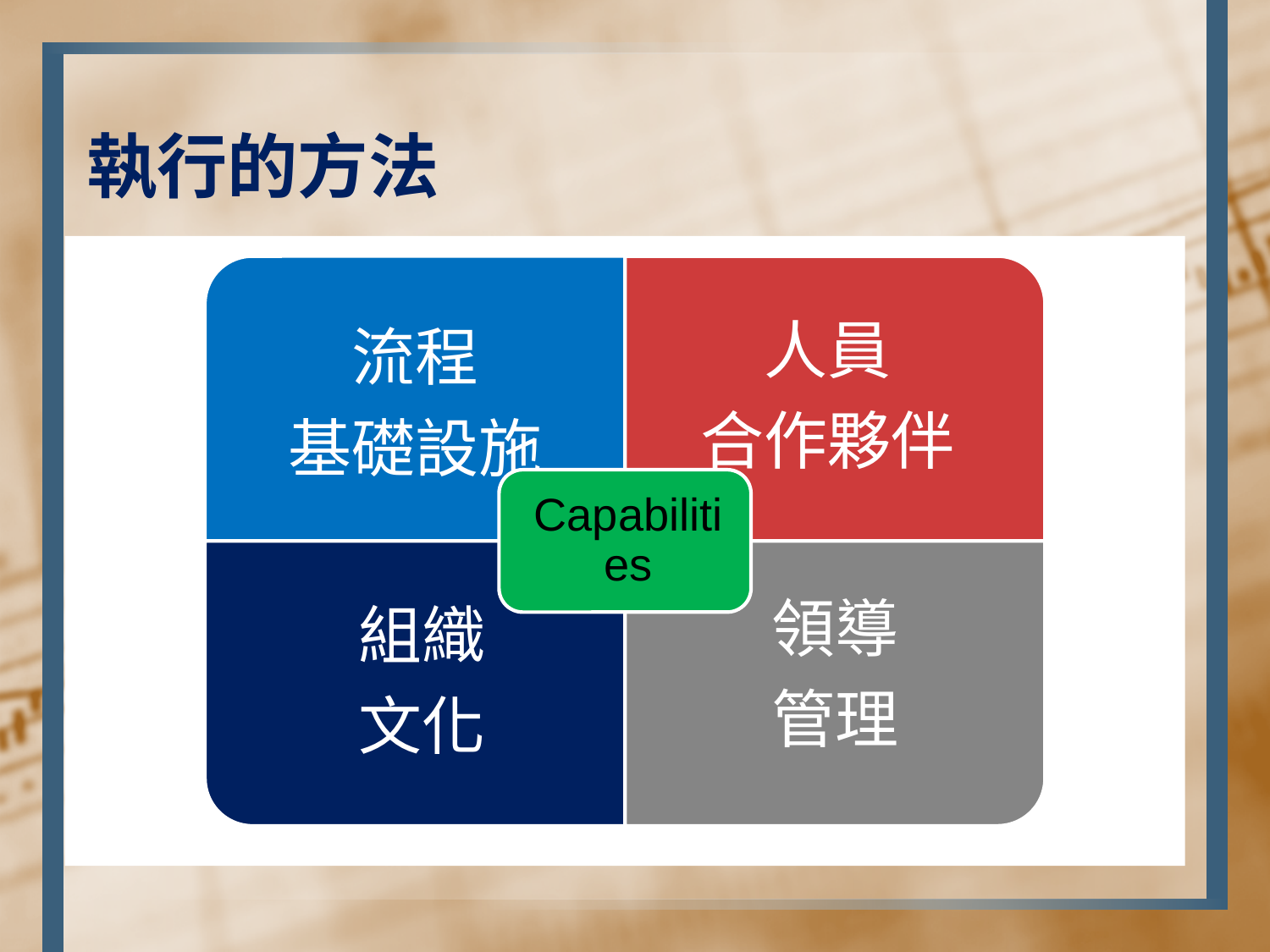

# 執行的方法

流程
基礎設施
人員
合作夥伴
組織
文化
領導
管理
Capabilities